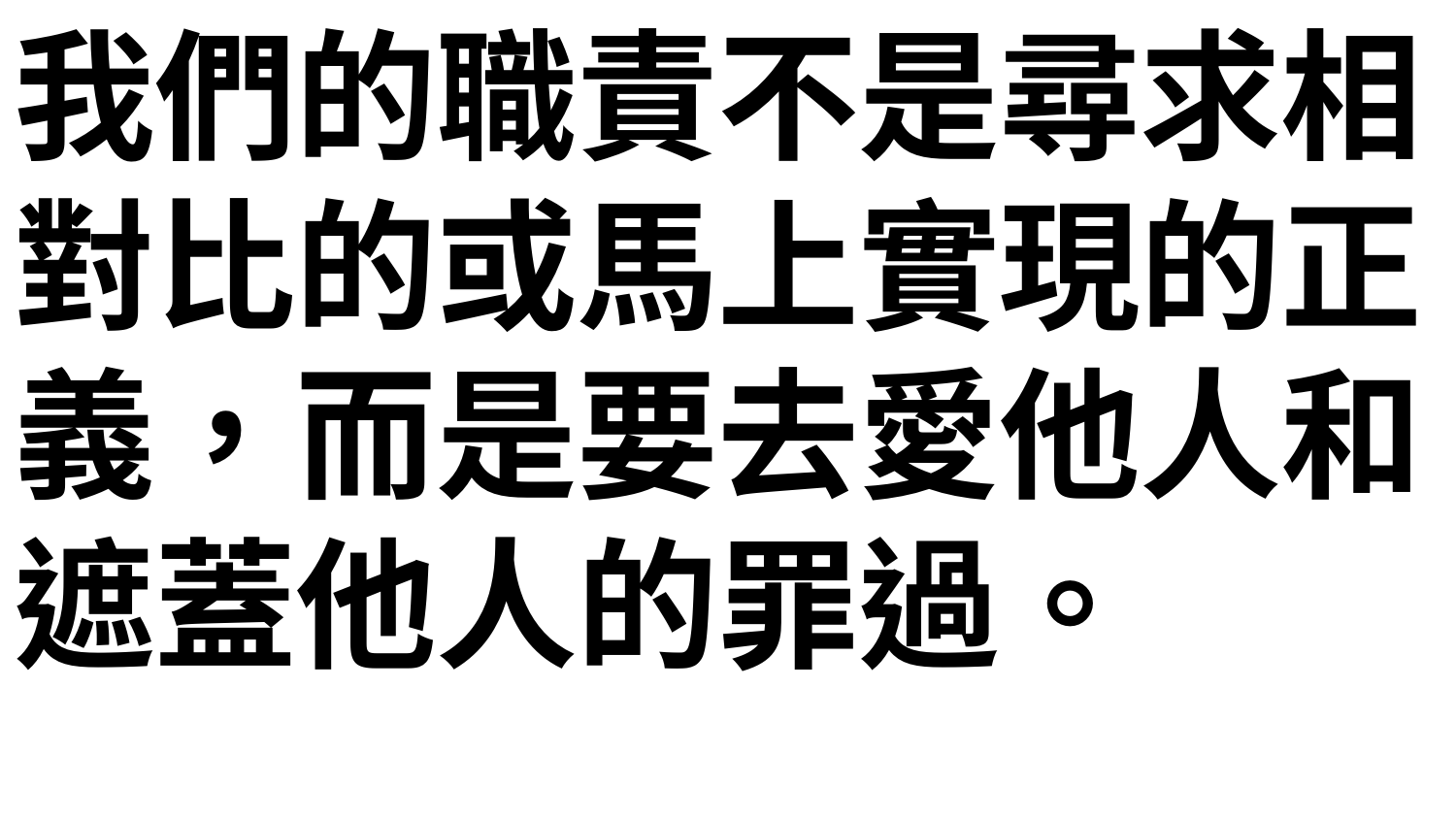

我們的職責不是尋求相對比的或馬上實現的正義，而是要去愛他人和遮蓋他人的罪過。